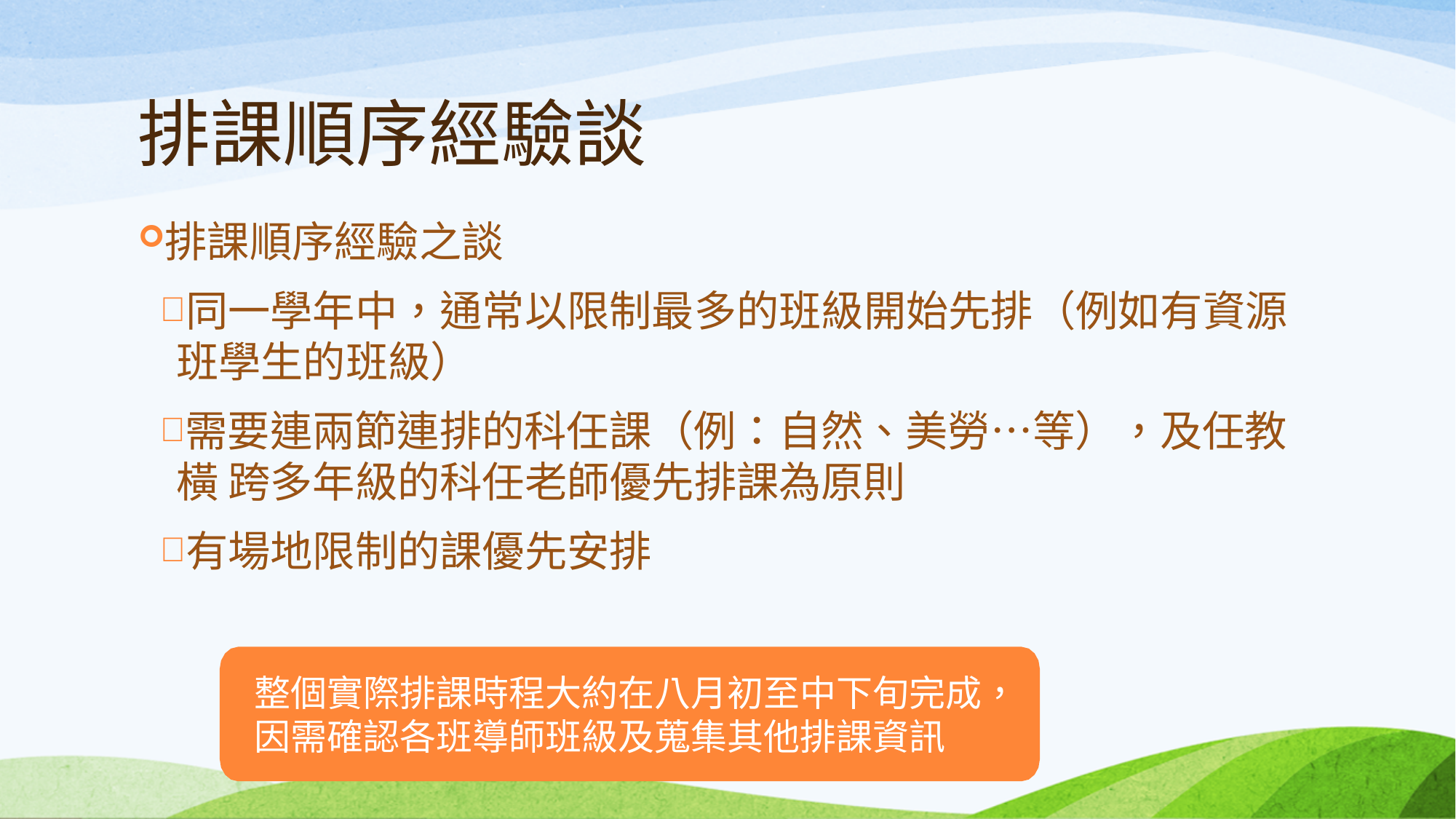

# 排課順序經驗談
排課順序經驗之談
同一學年中，通常以限制最多的班級開始先排（例如有資源 班學生的班級）
需要連兩節連排的科任課（例：自然、美勞…等），及任教橫 跨多年級的科任老師優先排課為原則
有場地限制的課優先安排

整個實際排課時程大約在八月初至中下旬完成，
因需確認各班導師班級及蒐集其他排課資訊